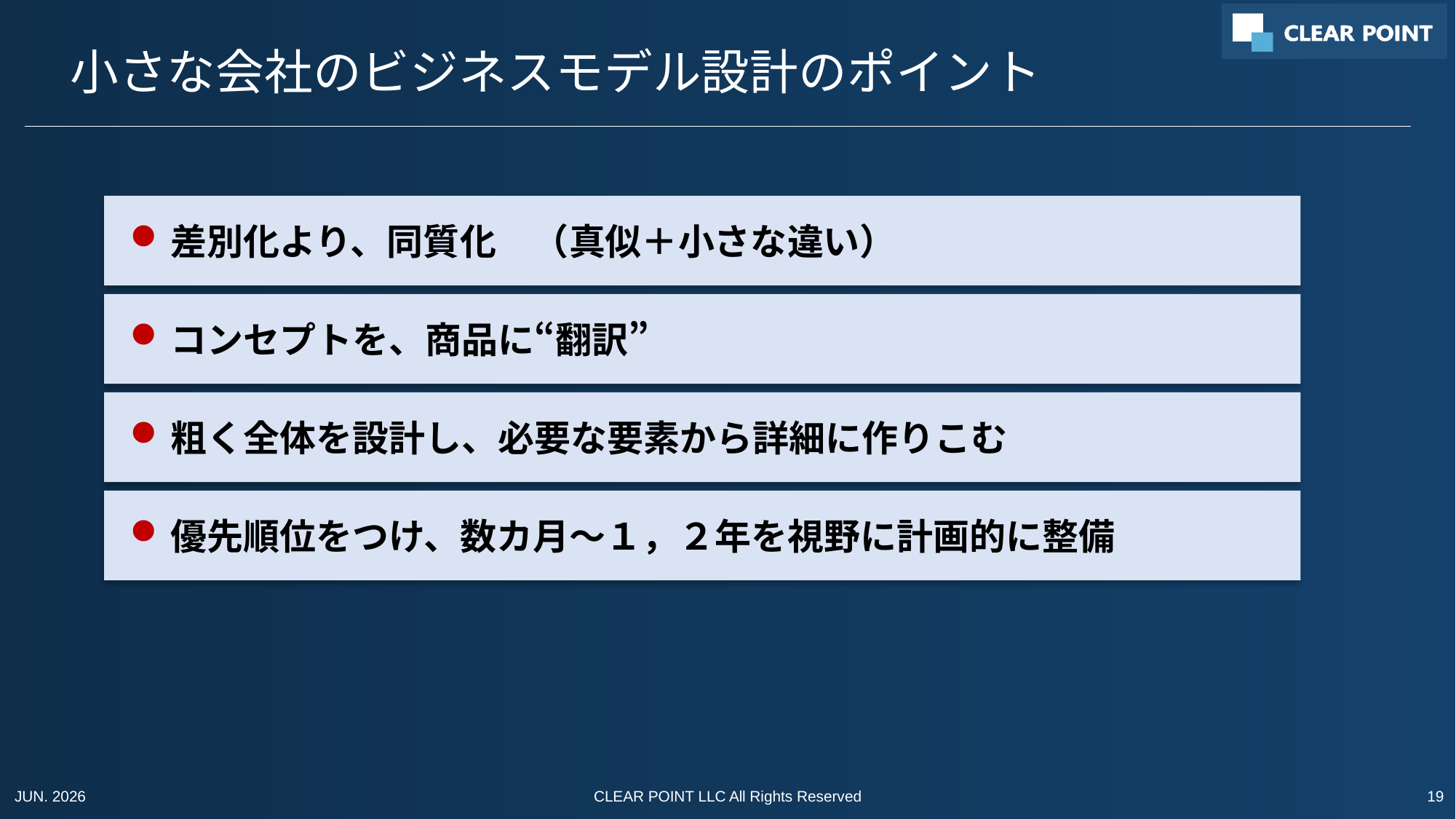

# 小さな会社のビジネスモデル設計のポイント
差別化より、同質化　（真似＋小さな違い）
コンセプトを、商品に“翻訳”
粗く全体を設計し、必要な要素から詳細に作りこむ
優先順位をつけ、数カ月～１，２年を視野に計画的に整備
JUN. 2026
CLEAR POINT LLC All Rights Reserved
19